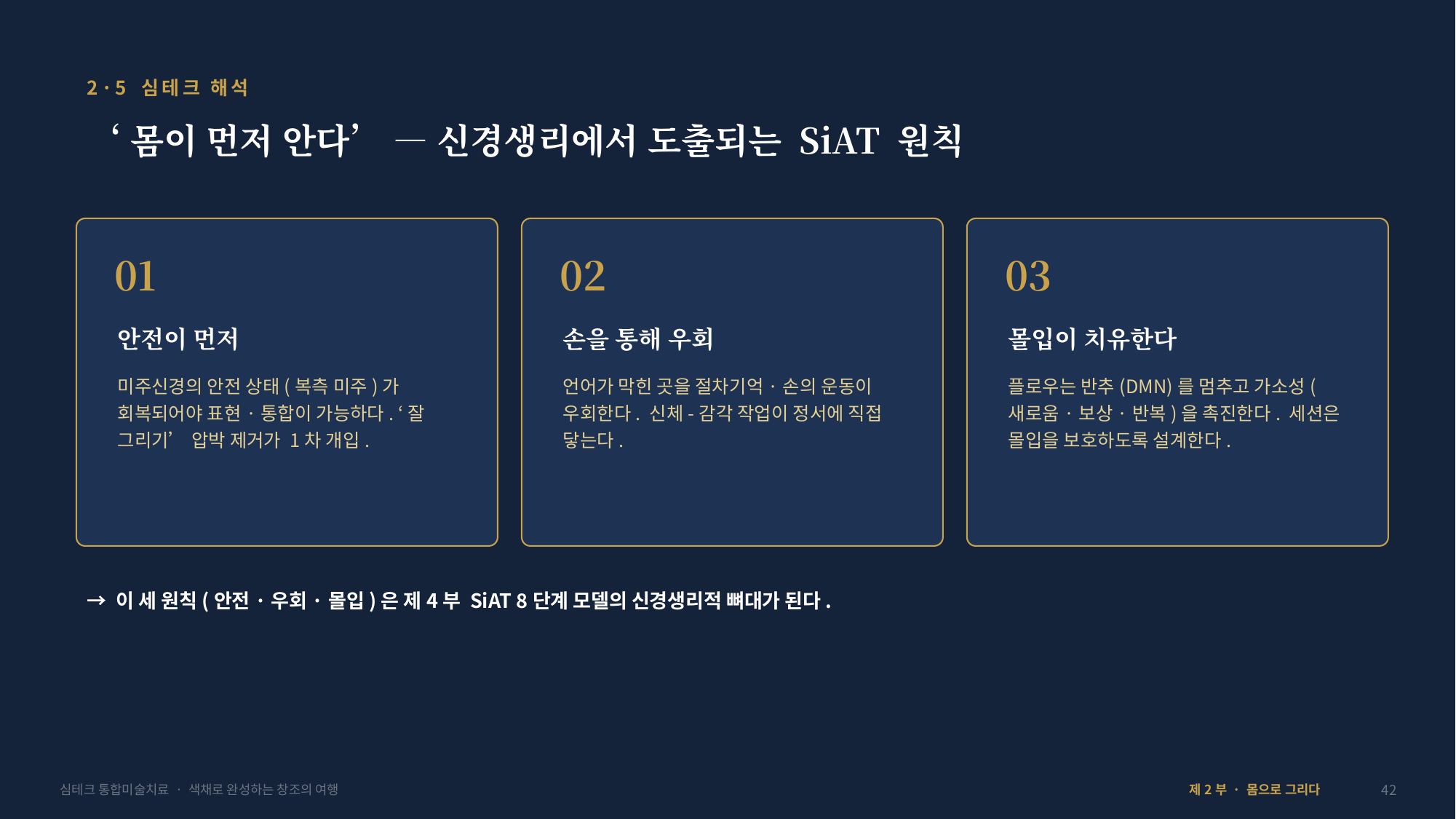

2·5 심테크 해석
‘몸이 먼저 안다’ — 신경생리에서 도출되는 SiAT 원칙

01
02
03
안전이 먼저
손을 통해 우회
몰입이 치유한다
미주신경의 안전 상태(복측 미주)가 회복되어야 표현·통합이 가능하다. ‘잘 그리기’ 압박 제거가 1차 개입.
언어가 막힌 곳을 절차기억·손의 운동이 우회한다. 신체-감각 작업이 정서에 직접 닿는다.
플로우는 반추(DMN)를 멈추고 가소성(새로움·보상·반복)을 촉진한다. 세션은 몰입을 보호하도록 설계한다.
→ 이 세 원칙(안전·우회·몰입)은 제4부 SiAT 8단계 모델의 신경생리적 뼈대가 된다.
심테크 통합미술치료 · 색채로 완성하는 창조의 여행
제2부 · 몸으로 그리다
42